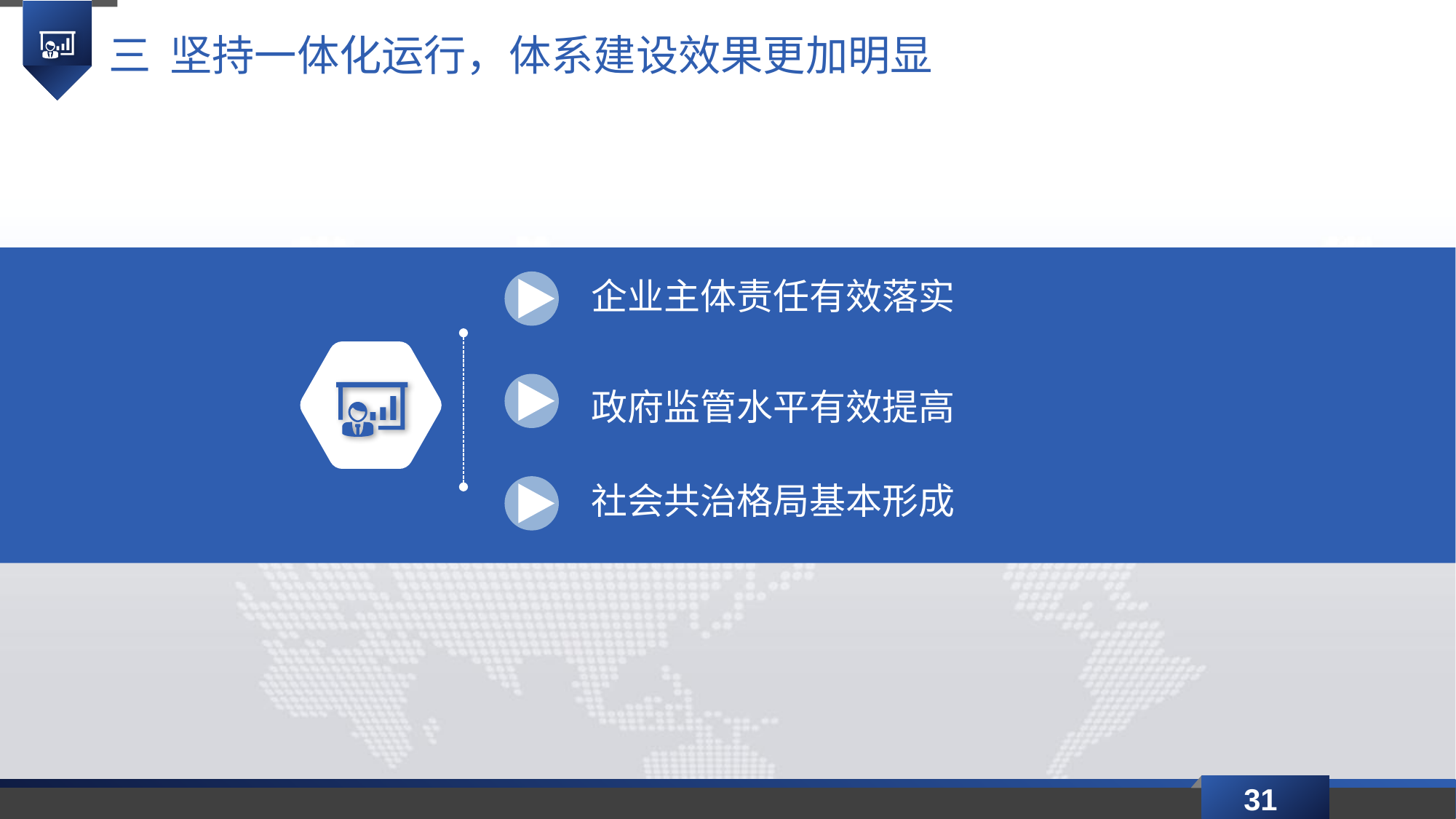

三  坚持一体化运行，体系建设效果更加明显

企业主体责任有效落实

政府监管水平有效提高

社会共治格局基本形成

31

延时符